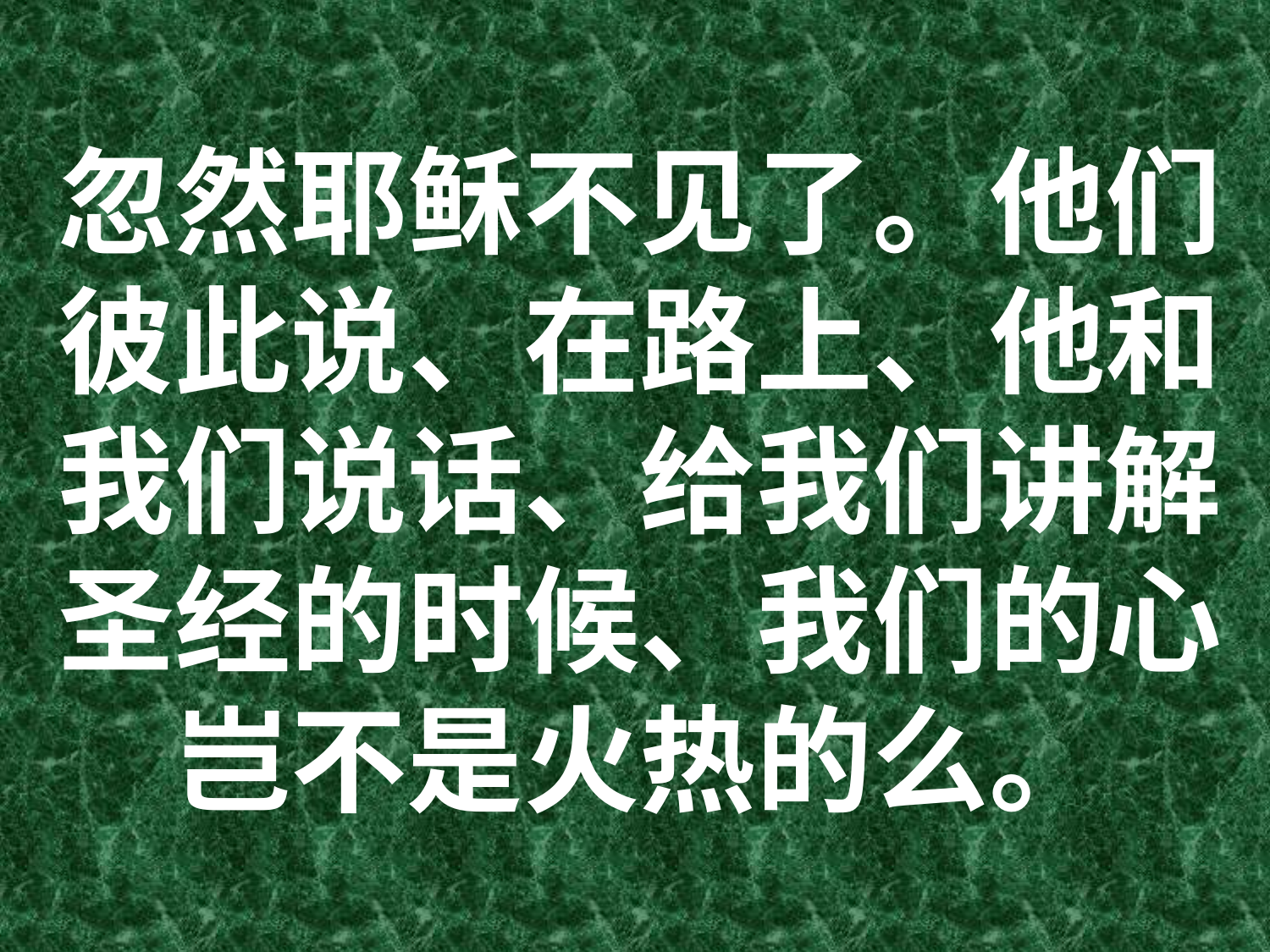

# 忽然耶稣不见了。他们彼此说、在路上、他和我们说话、给我们讲解圣经的时候、我们的心岂不是火热的么。